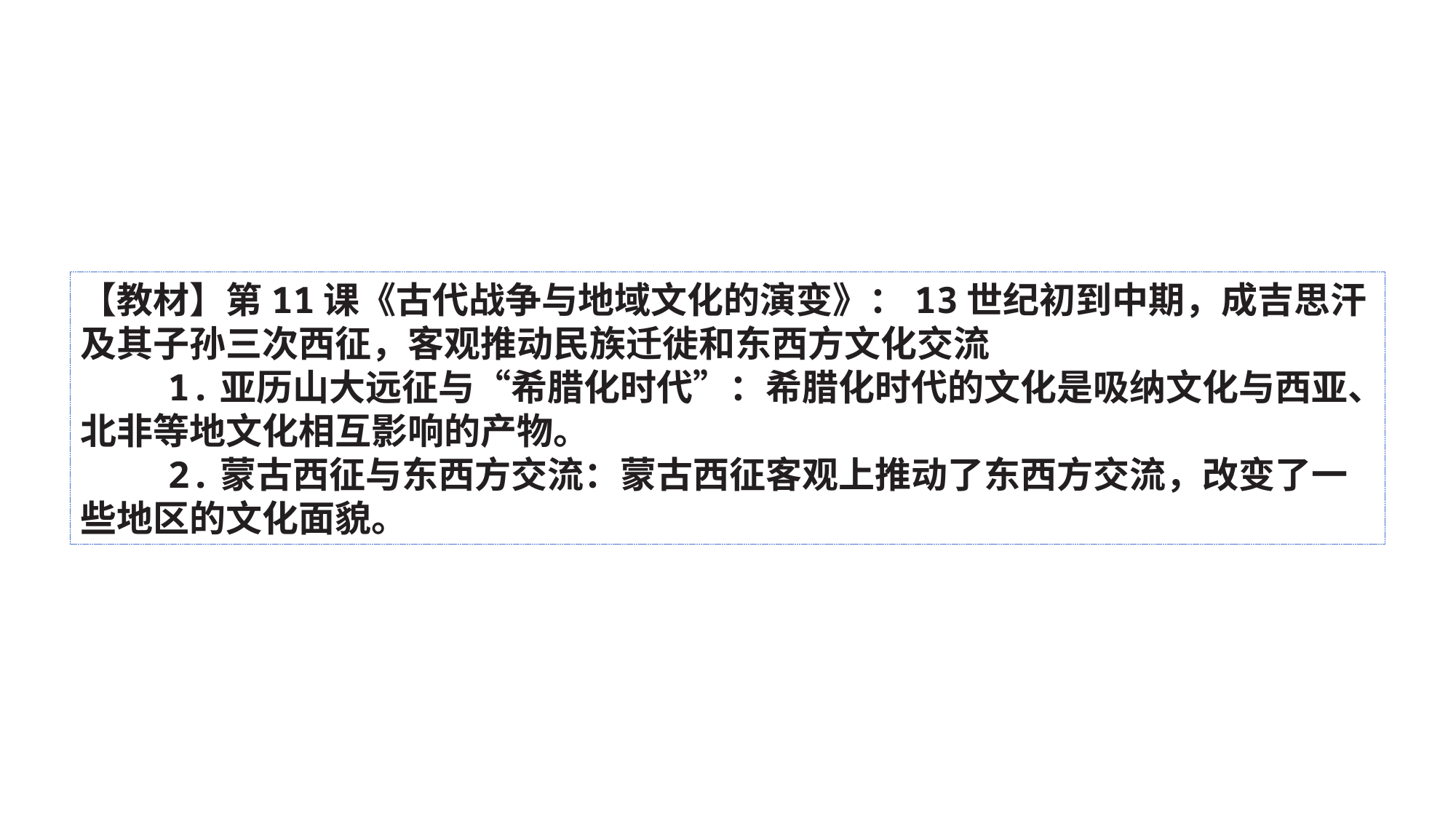

【教材】第11课《古代战争与地域文化的演变》：13世纪初到中期，成吉思汗及其子孙三次西征，客观推动民族迁徙和东西方文化交流
    1.亚历山大远征与“希腊化时代”：希腊化时代的文化是吸纳文化与西亚、北非等地文化相互影响的产物。
    2.蒙古西征与东西方交流：蒙古西征客观上推动了东西方交流，改变了一些地区的文化面貌。